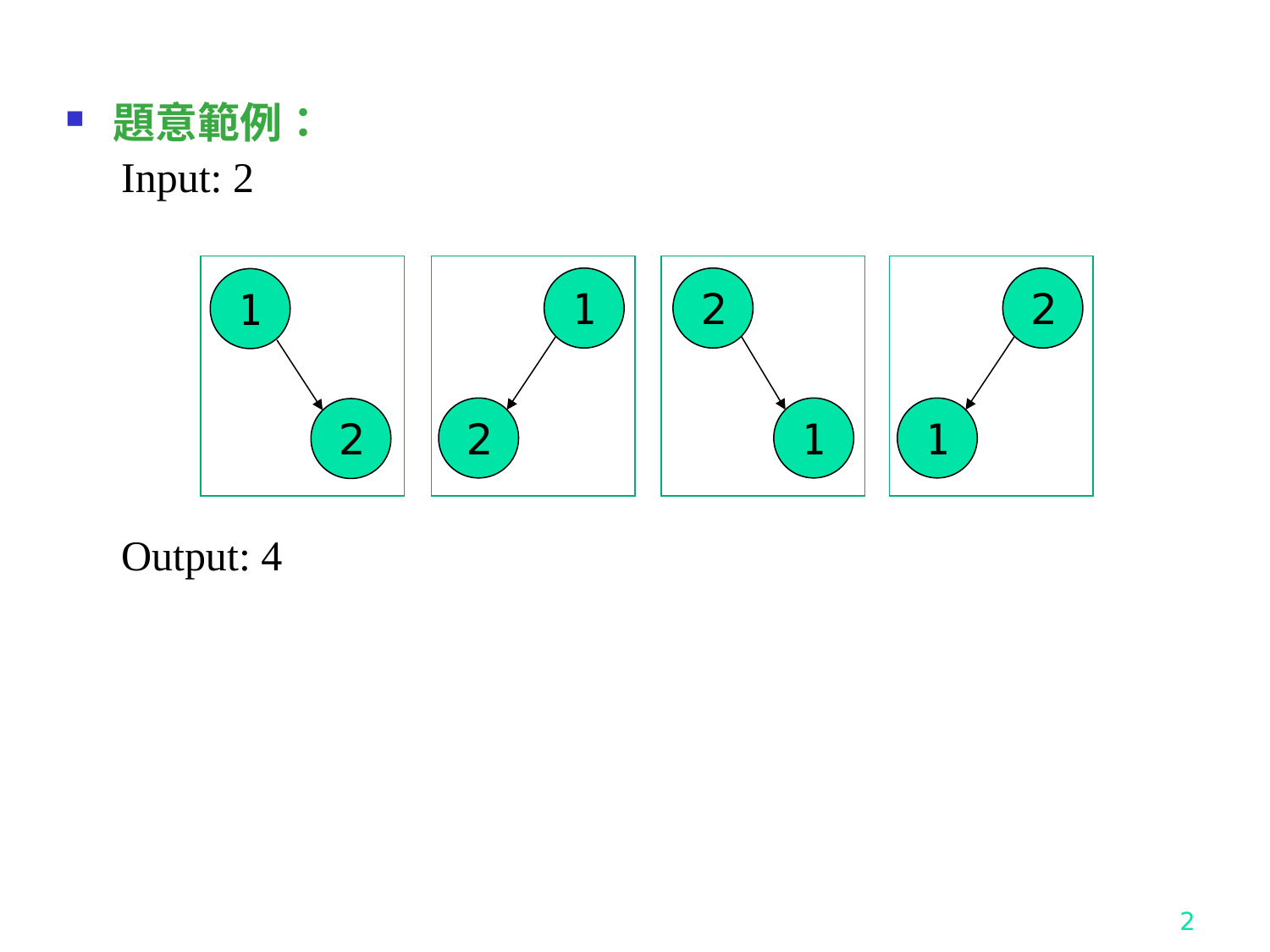

題意範例：
Input: 2

Output: 4

1
2
2
1

2
1
1
2
2